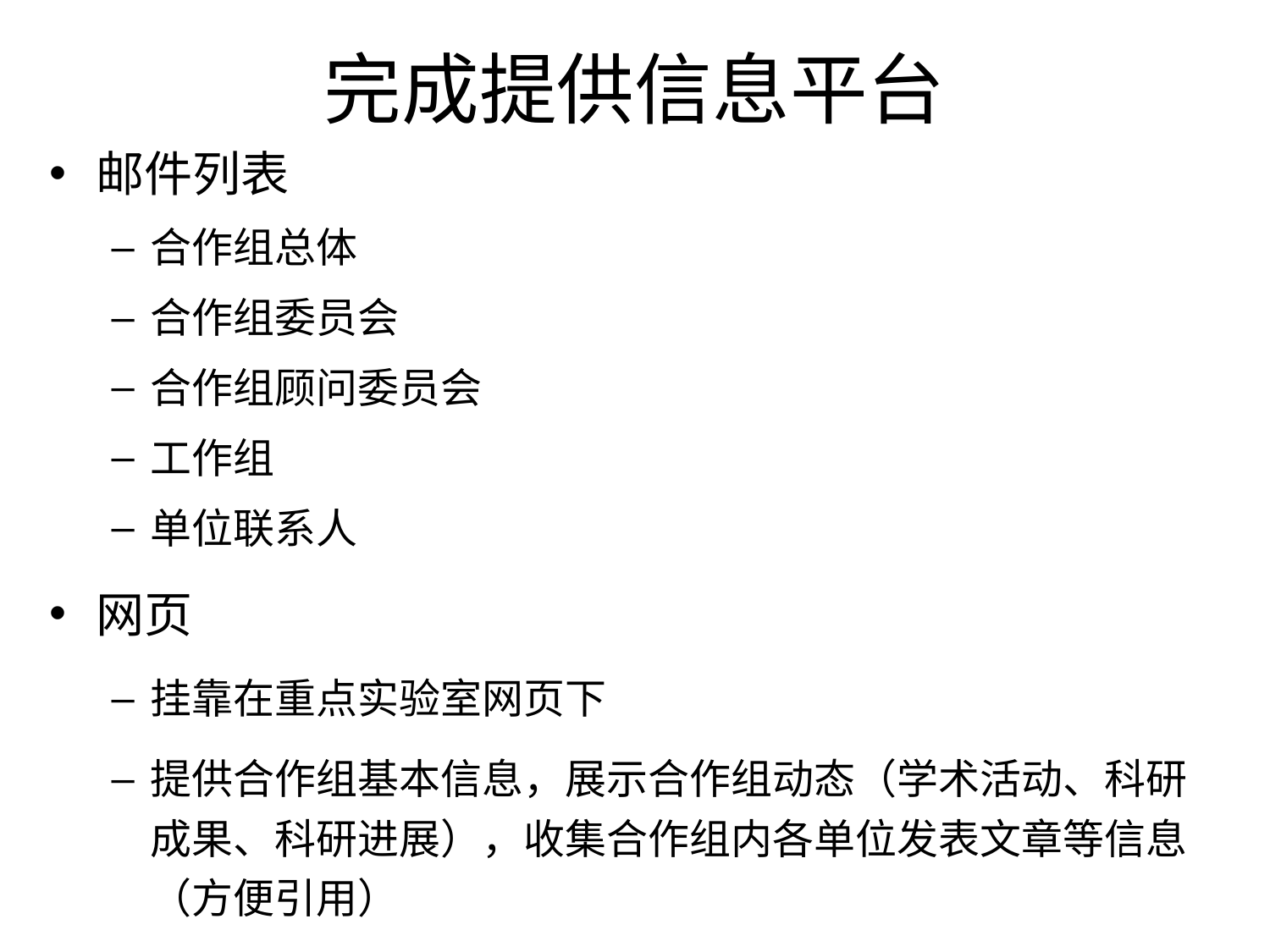

# 完成提供信息平台
邮件列表
合作组总体
合作组委员会
合作组顾问委员会
工作组
单位联系人
网页
挂靠在重点实验室网页下
提供合作组基本信息，展示合作组动态（学术活动、科研成果、科研进展），收集合作组内各单位发表文章等信息（方便引用）
13